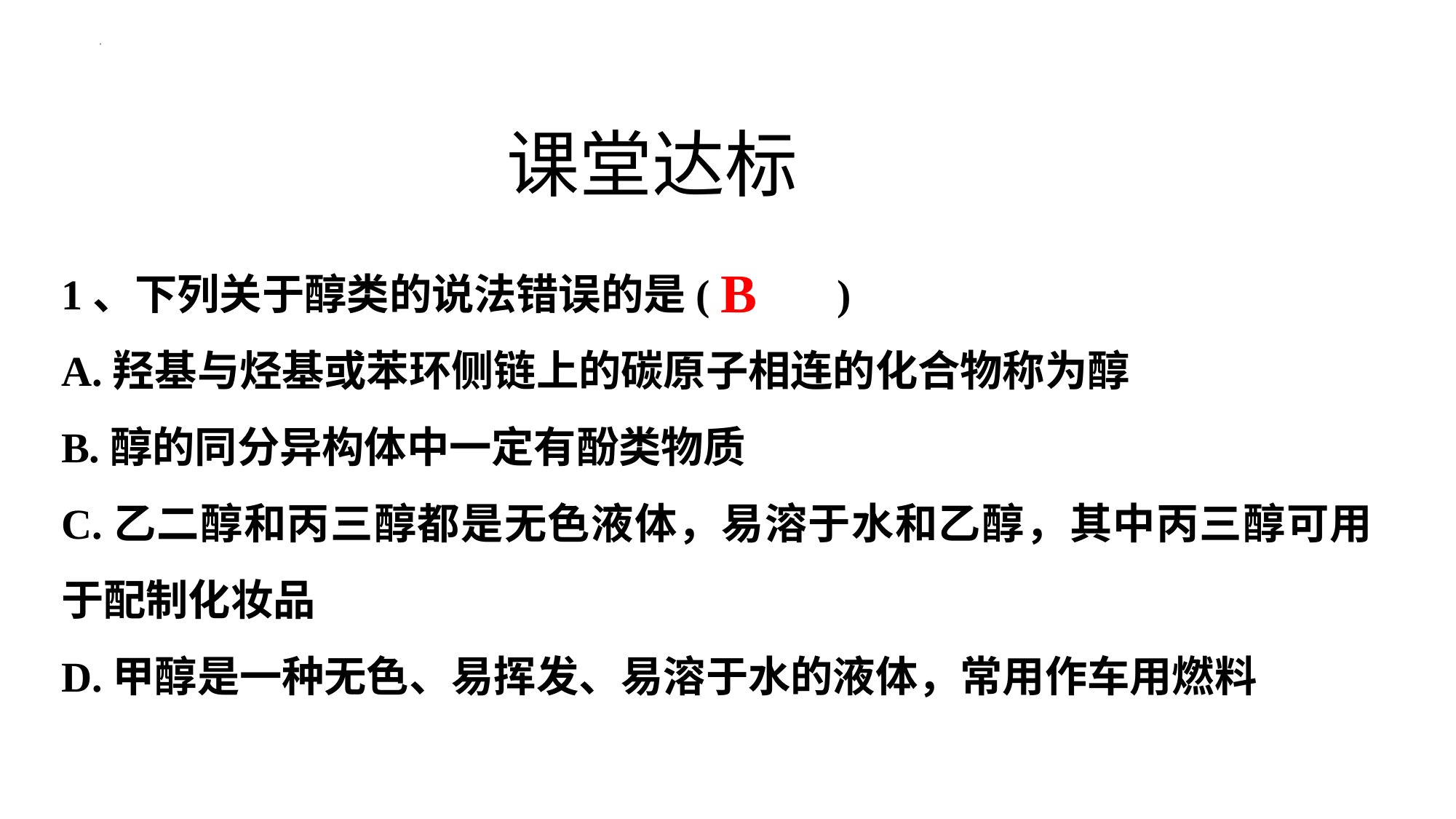

课堂达标
1、下列关于醇类的说法错误的是(            )
A.羟基与烃基或苯环侧链上的碳原子相连的化合物称为醇
B.醇的同分异构体中一定有酚类物质
C.乙二醇和丙三醇都是无色液体，易溶于水和乙醇，其中丙三醇可用于配制化妆品
D.甲醇是一种无色、易挥发、易溶于水的液体，常用作车用燃料
B